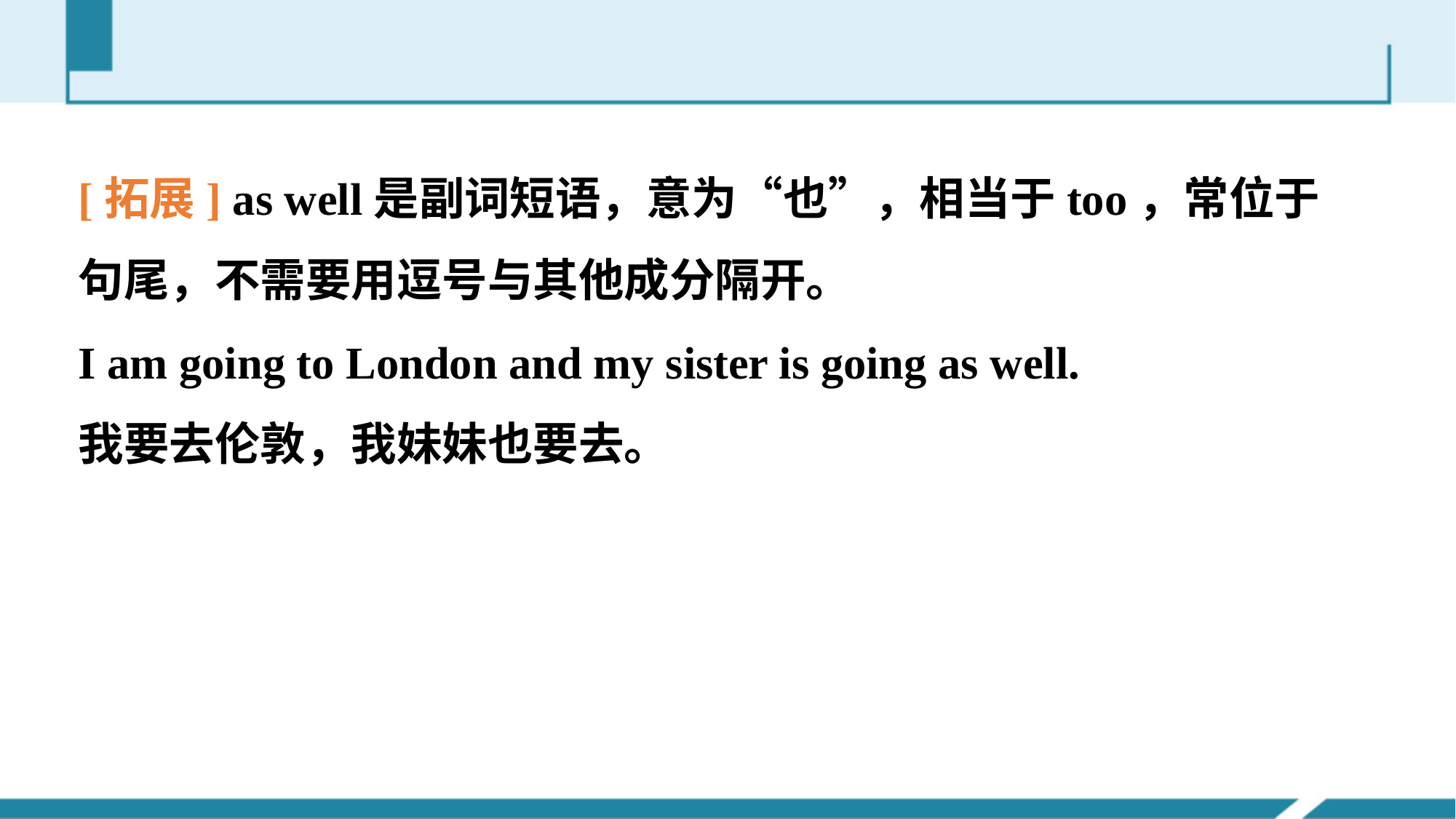

[拓展] as well是副词短语，意为“也”，相当于too，常位于句尾，不需要用逗号与其他成分隔开。
I am going to London and my sister is going as well.
我要去伦敦，我妹妹也要去。